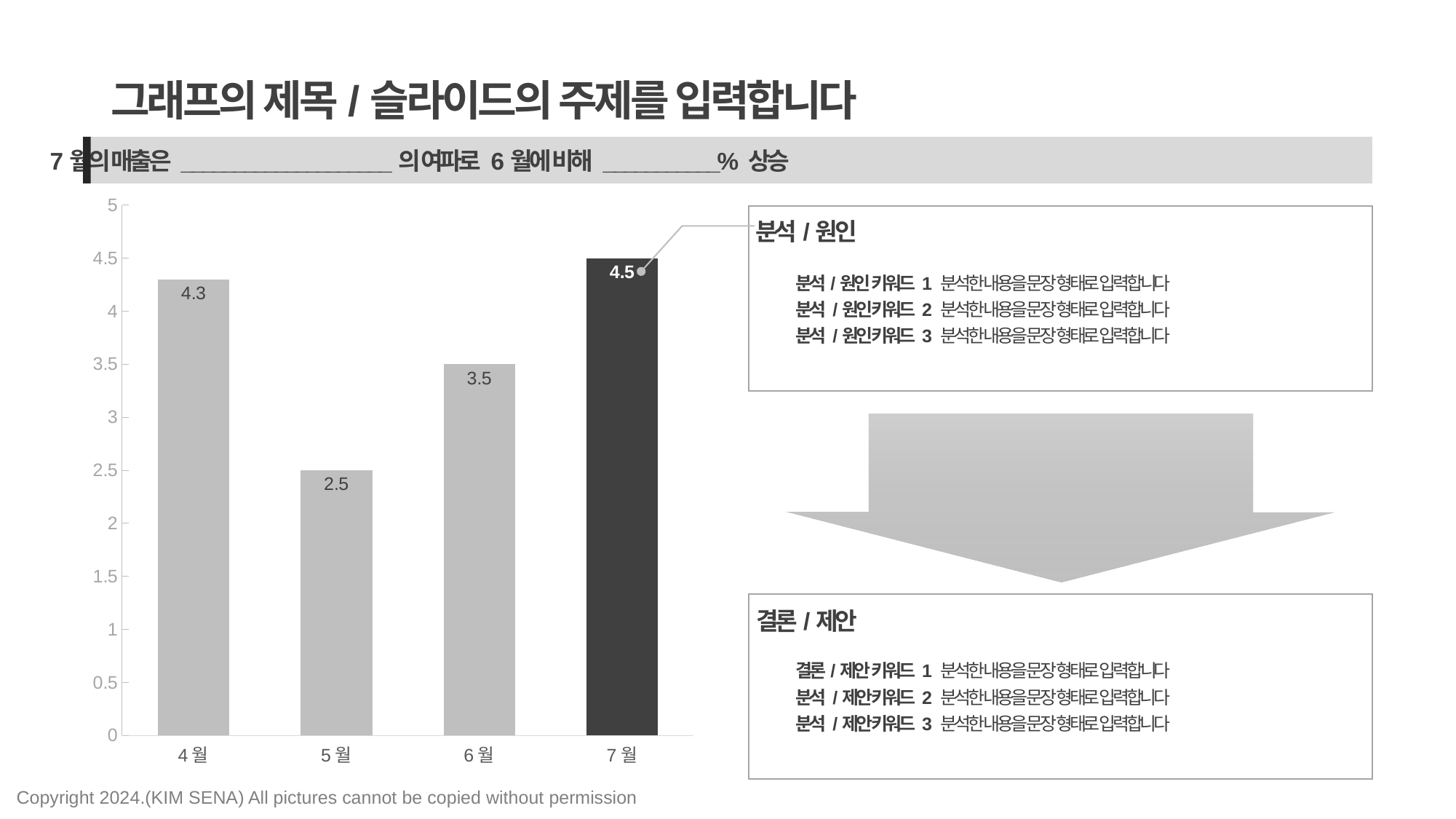

Template 01
그래프의 제목/슬라이드의 주제를 입력합니다

7월의 매출은 ____________________의 여파로 6월에 비해 ___________% 상승
본문 스타일

### Chart

| Category | 계열 1 |
|---|---|
| 4월 | 4.3 |
| 5월 | 2.5 |
| 6월 | 3.5 |
| 7월 | 4.5 |
강조 스타일
분석/원인

제목 스타일
분석/원인  키워드 1  분석한 내용을 문장 형태로 입력합니다
분석 /원인 키워드 2  분석한 내용을 문장 형태로 입력합니다
분석 /원인 키워드 3  분석한 내용을 문장 형태로 입력합니다

결론/제안

결론/제안  키워드 1  분석한 내용을 문장 형태로 입력합니다
분석 /제안 키워드 2  분석한 내용을 문장 형태로 입력합니다
분석 /제안 키워드 3  분석한 내용을 문장 형태로 입력합니다